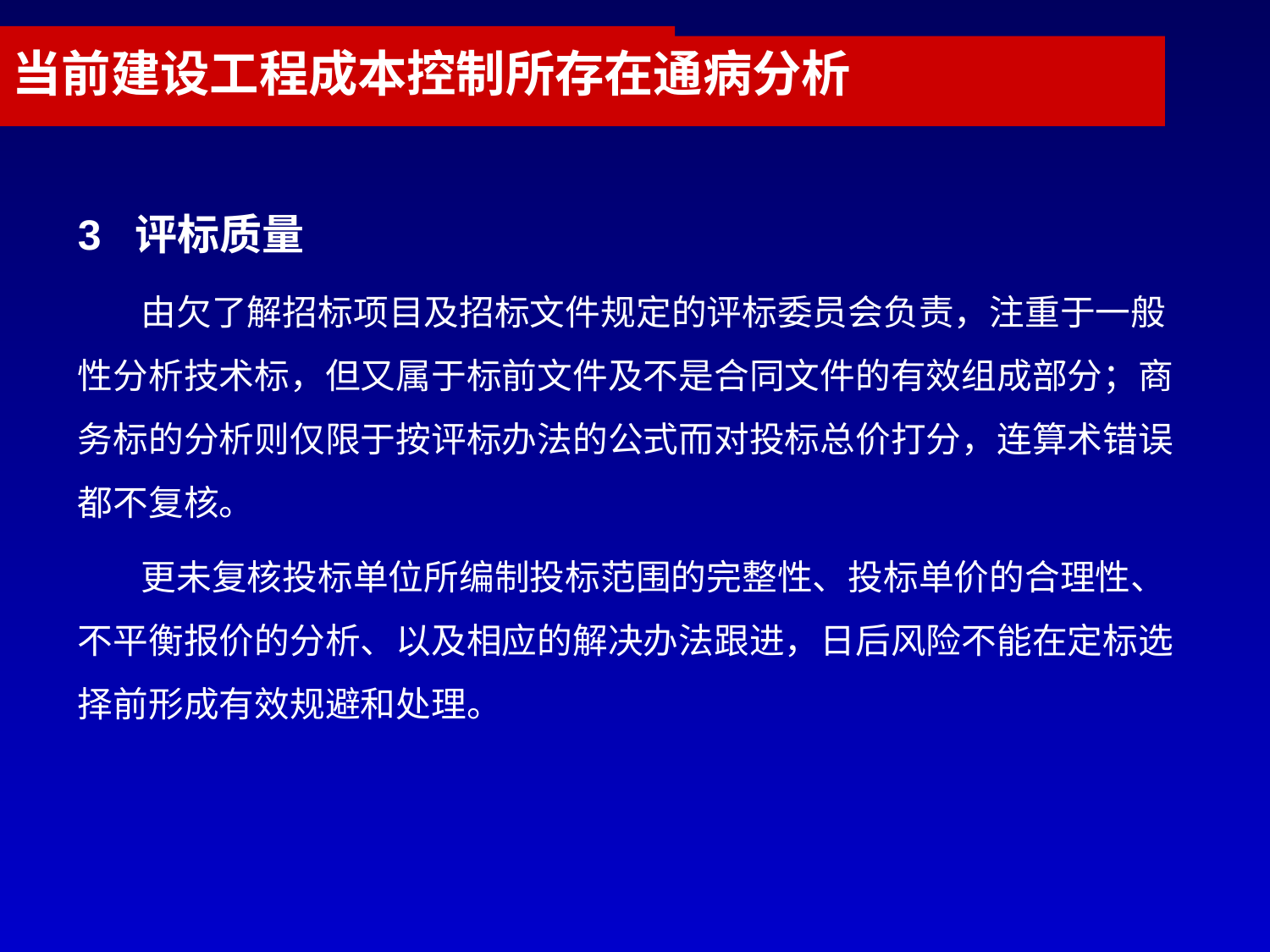

1   总则
当前建设工程成本控制所存在通病分析
3  评标质量
       由欠了解招标项目及招标文件规定的评标委员会负责，注重于一般性分析技术标，但又属于标前文件及不是合同文件的有效组成部分；商务标的分析则仅限于按评标办法的公式而对投标总价打分，连算术错误都不复核。
       更未复核投标单位所编制投标范围的完整性、投标单价的合理性、不平衡报价的分析、以及相应的解决办法跟进，日后风险不能在定标选择前形成有效规避和处理。

8